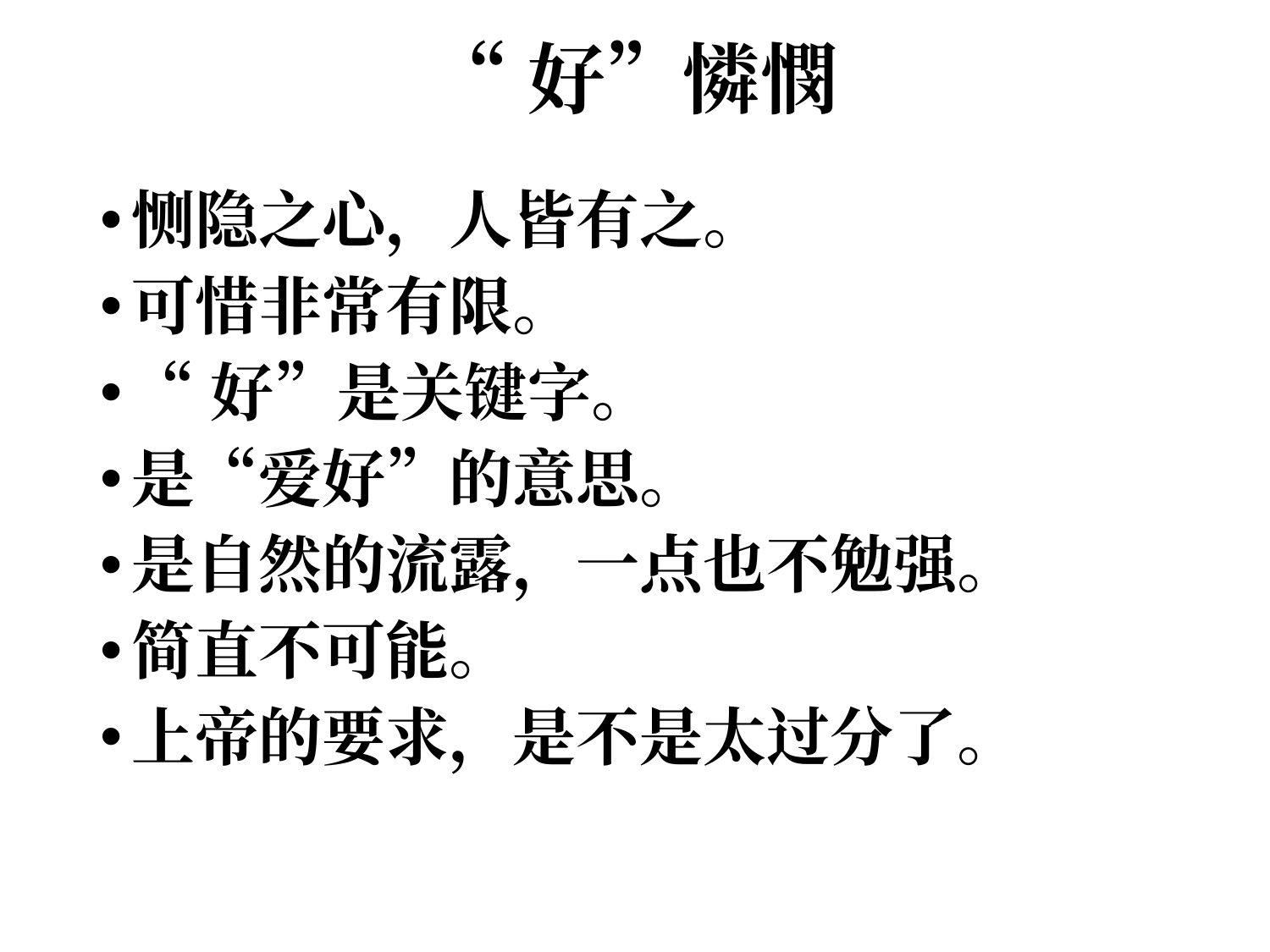

# “好”憐憫
恻隐之心，人皆有之。
可惜非常有限。
“好”是关键字。
是“爱好”的意思。
是自然的流露，一点也不勉强。
简直不可能。
上帝的要求，是不是太过分了。